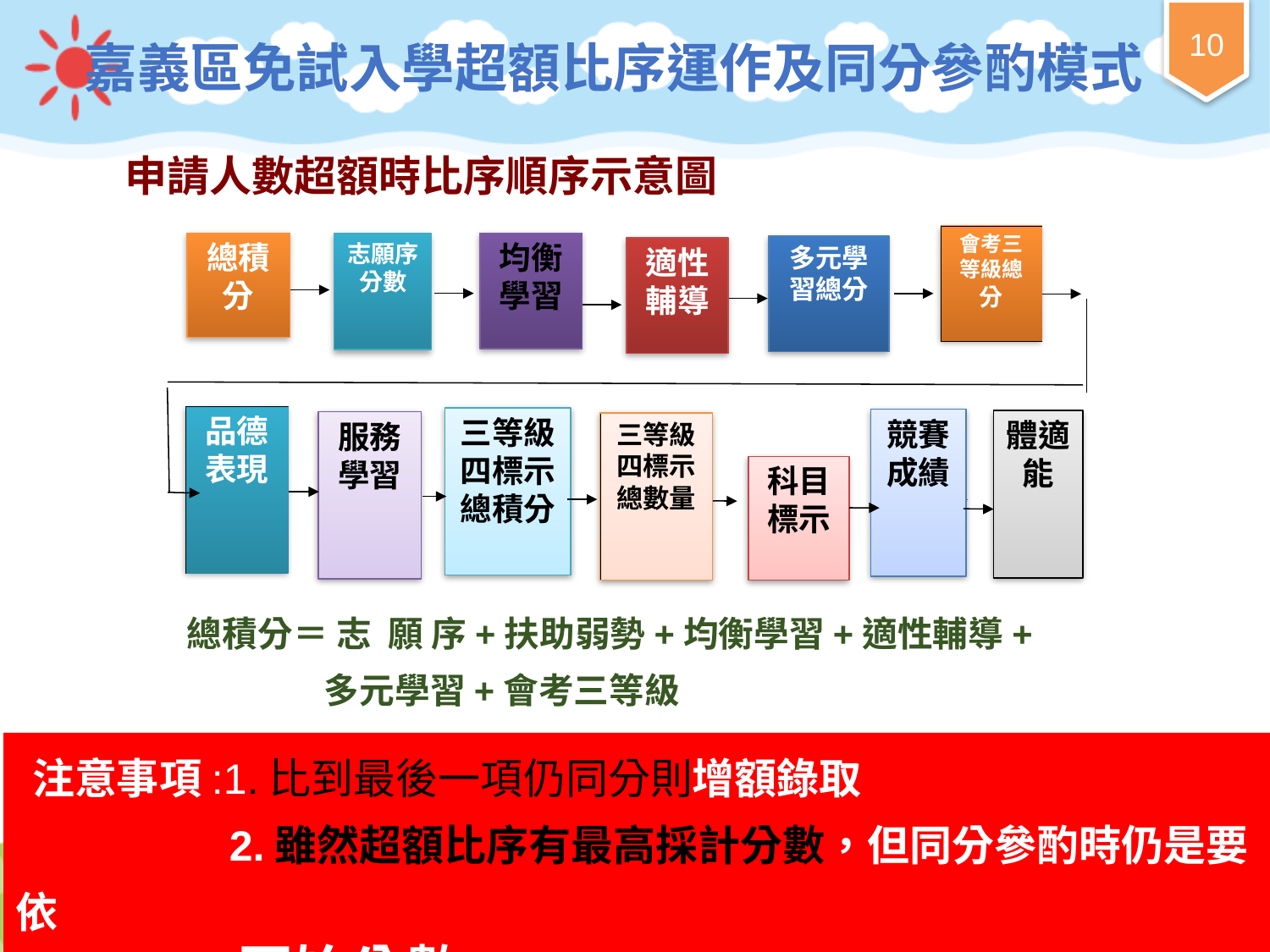

嘉義區免試入學超額比序運作及同分參酌模式
申請人數超額時比序順序示意圖
會考三等級總分
總積分
均衡學習
志願序分數
多元學習總分
適性輔導
品德表現
三等級四標示總積分
競賽成績
體適能

服務學習

三等級四標示總數量
科目標示

總積分＝ 志  願 序+扶助弱勢+均衡學習+適性輔導+
                多元學習+會考三等級
 注意事項:1.比到最後一項仍同分則增額錄取
                  2.雖然超額比序有最高採計分數，但同分參酌時仍是要依
                      原始分數去比高低